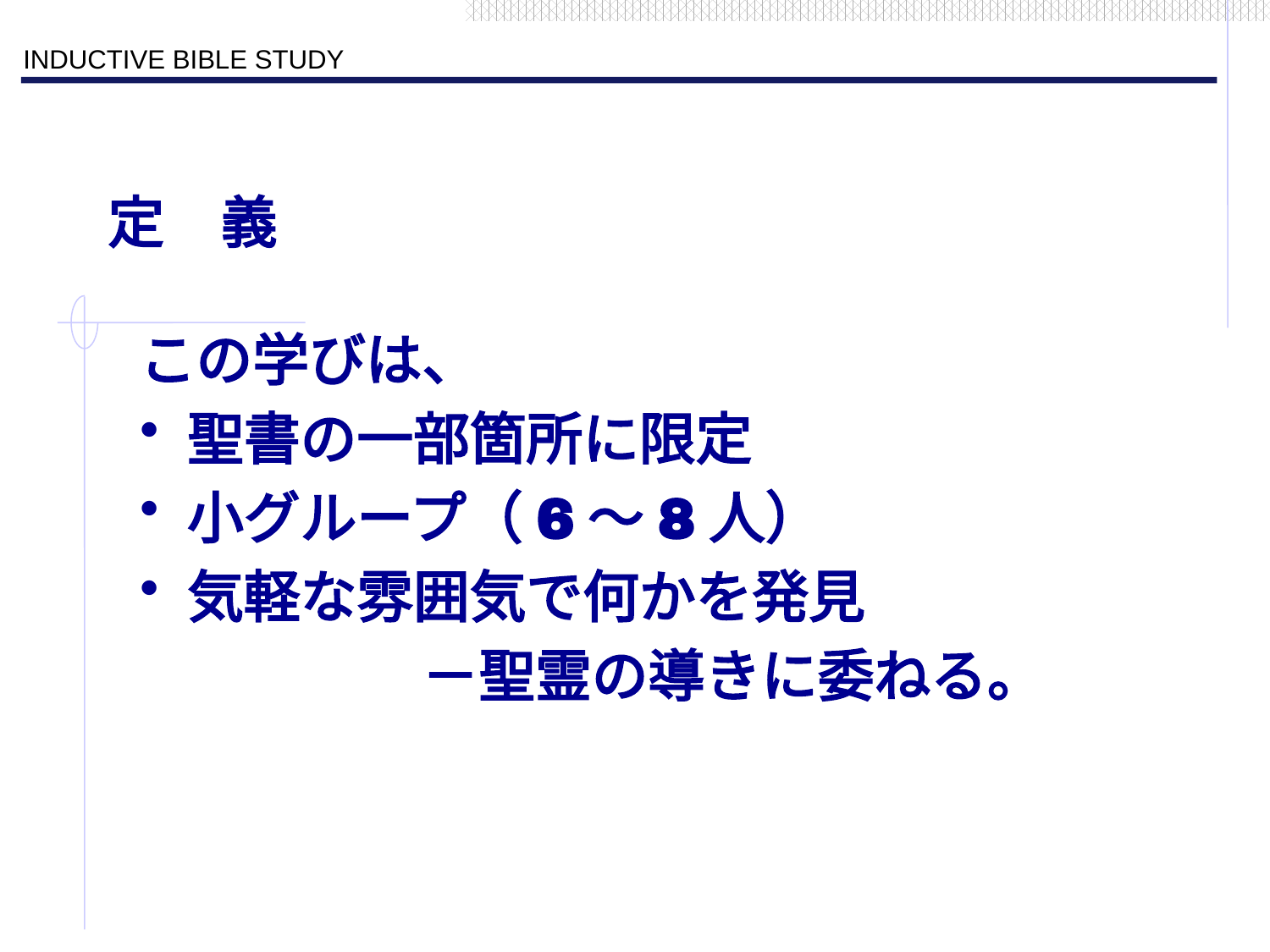

# 定　義
この学びは、
聖書の一部箇所に限定
小グループ（6〜8人）
気軽な雰囲気で何かを発見
　　　　　－聖霊の導きに委ねる。